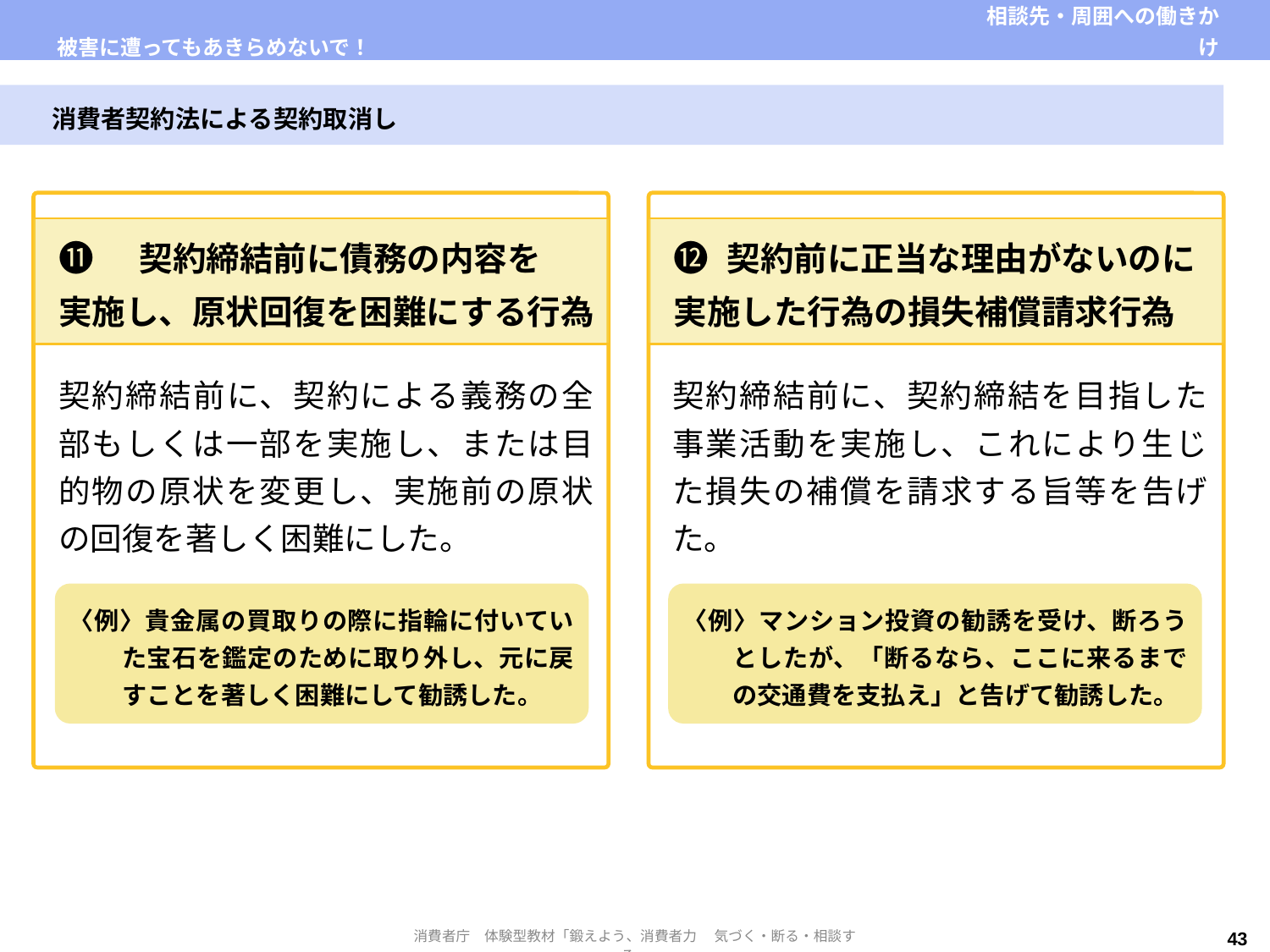

| 被害に遭ってもあきらめないで！ | 相談先・周囲への働きかけ |
| --- | --- |

消費者契約法による契約取消し

| ⓫　契約締結前に債務の内容を 実施し、原状回復を困難にする行為 |
| --- |
| ⓬ 契約前に正当な理由がないのに 実施した行為の損失補償請求行為 |
| --- |
契約締結前に、契約による義務の全部もしくは一部を実施し、または目的物の原状を変更し、実施前の原状の回復を著しく困難にした。
契約締結前に、契約締結を目指した事業活動を実施し、これにより生じた損失の補償を請求する旨等を告げた。
〈例〉貴金属の買取りの際に指輪に付いていた宝石を鑑定のために取り外し、元に戻すことを著しく困難にして勧誘した。
〈例〉マンション投資の勧誘を受け、断ろうとしたが、「断るなら、ここに来るまでの交通費を支払え」と告げて勧誘した。